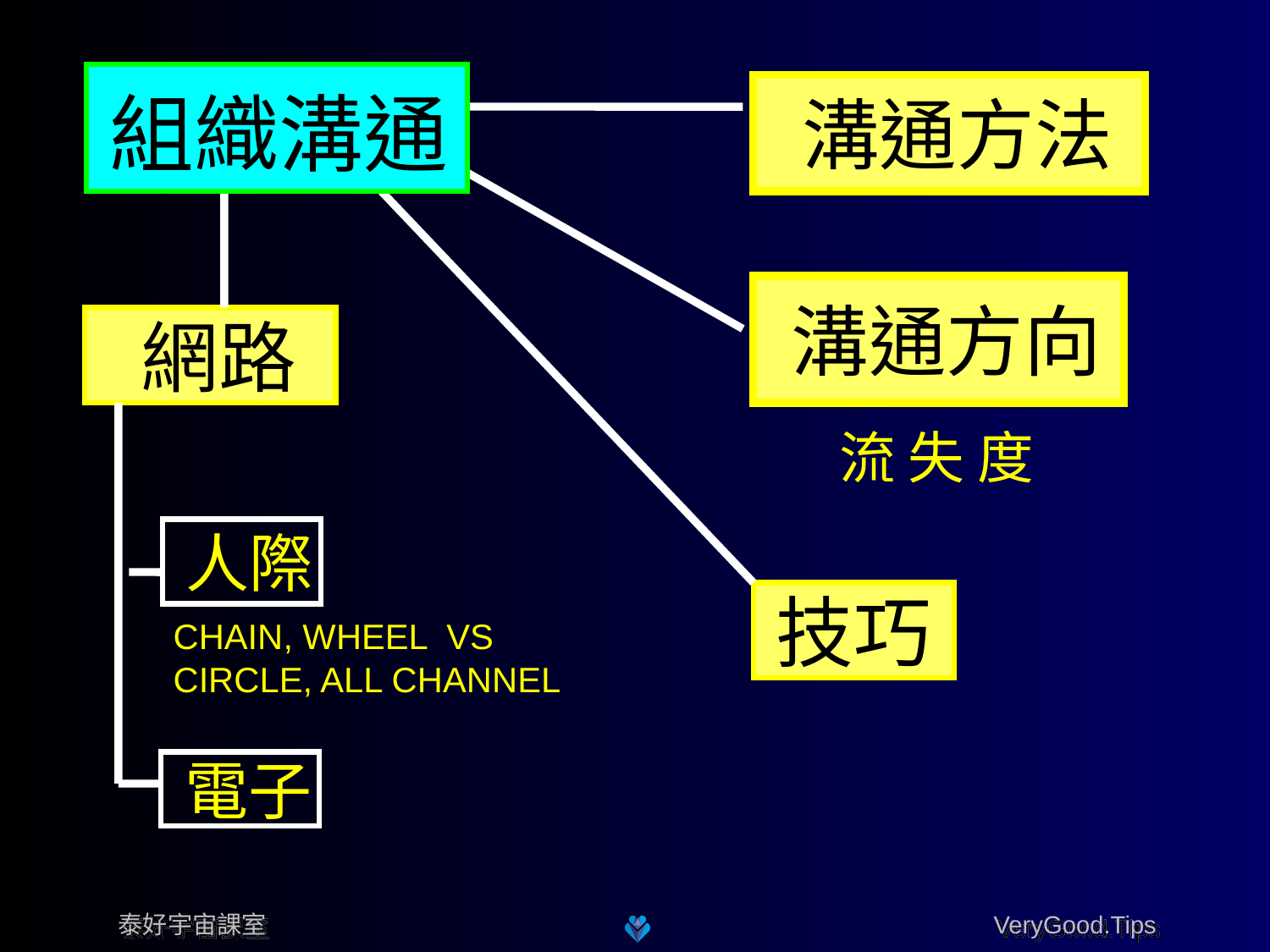

組織溝通
 溝通方法

 溝通方向
 網路

 流 失 度
 人際

技巧
CHAIN, WHEEL  VS 	 CIRCLE, ALL CHANNEL
 電子